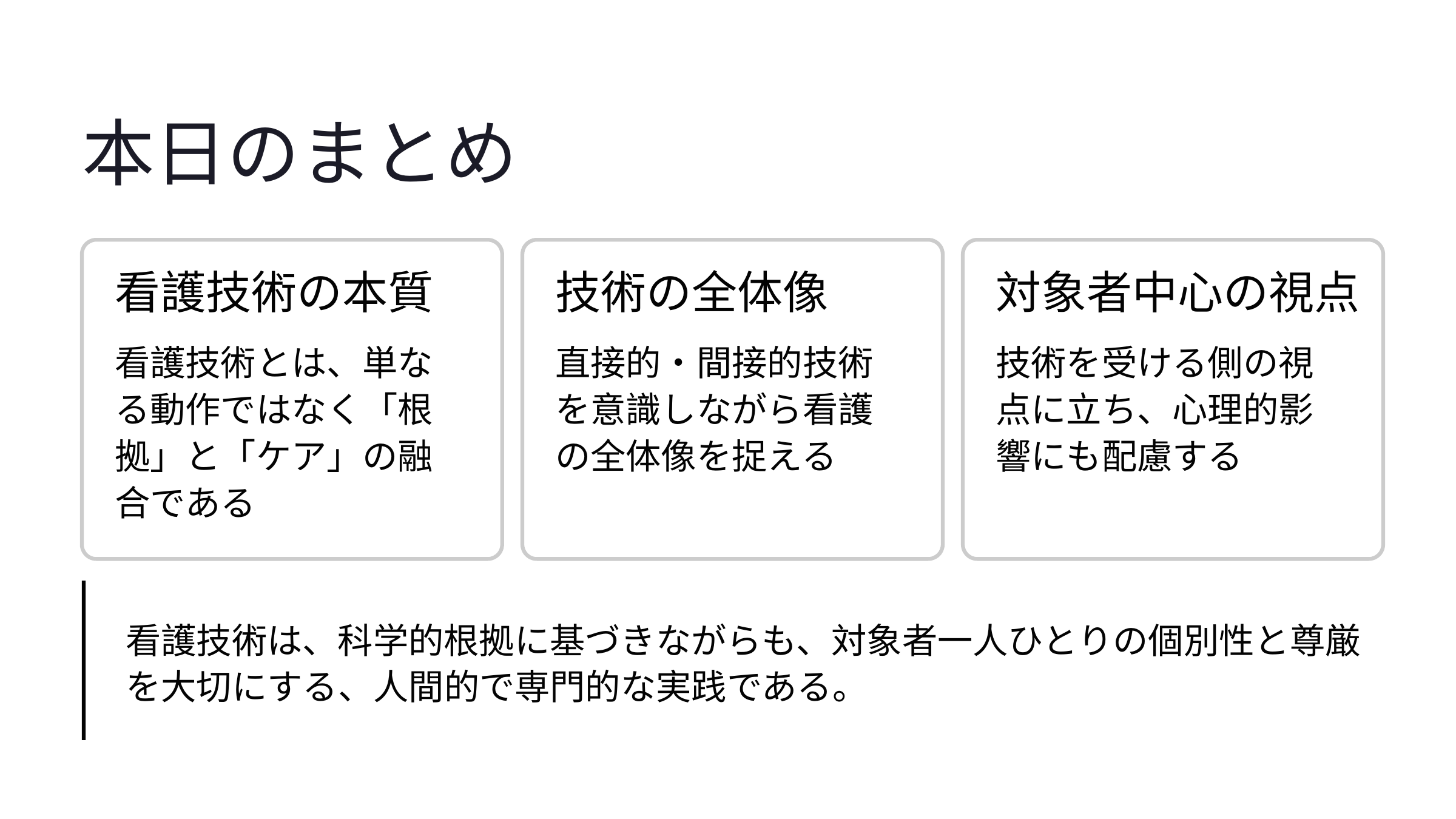

本日のまとめ

看護技術の本質
技術の全体像
対象者中心の視点
看護技術とは、単なる動作ではなく「根拠」と「ケア」の融合である
直接的・間接的技術を意識しながら看護の全体像を捉える
技術を受ける側の視点に立ち、心理的影響にも配慮する

看護技術は、科学的根拠に基づきながらも、対象者一人ひとりの個別性と尊厳を大切にする、人間的で専門的な実践である。